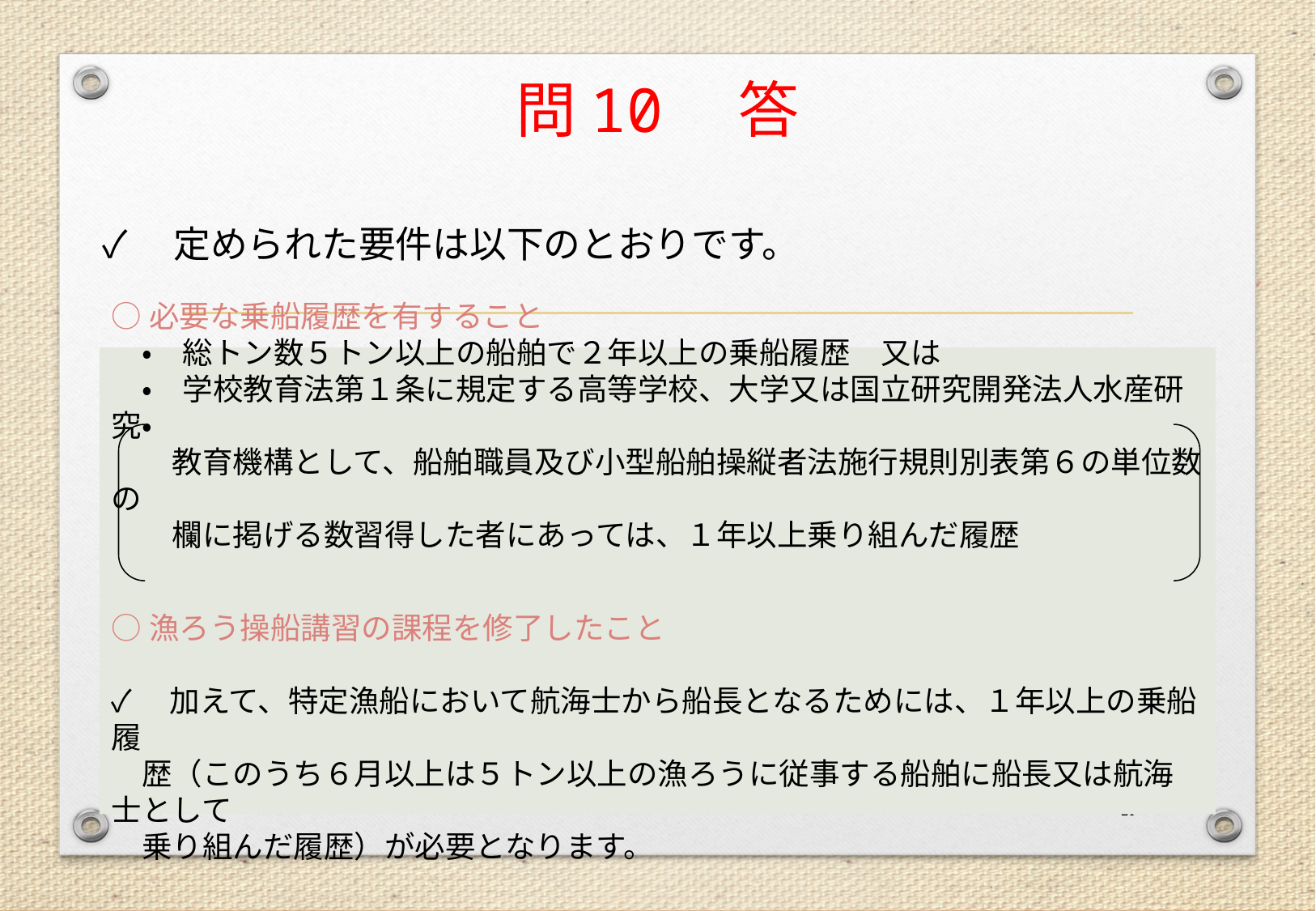

問10　答
✓　定められた要件は以下のとおりです。
○必要な乗船履歴を有すること
　・　総トン数５トン以上の船舶で２年以上の乗船履歴　又は
　・　学校教育法第１条に規定する高等学校、大学又は国立研究開発法人水産研究・
　　教育機構として、船舶職員及び小型船舶操縦者法施行規則別表第６の単位数の
　　欄に掲げる数習得した者にあっては、１年以上乗り組んだ履歴

○漁ろう操船講習の課程を修了したこと

✓　加えて、特定漁船において航海士から船長となるためには、１年以上の乗船履
　歴（このうち６月以上は５トン以上の漁ろうに従事する船舶に船長又は航海士として
　乗り組んだ履歴）が必要となります。

21